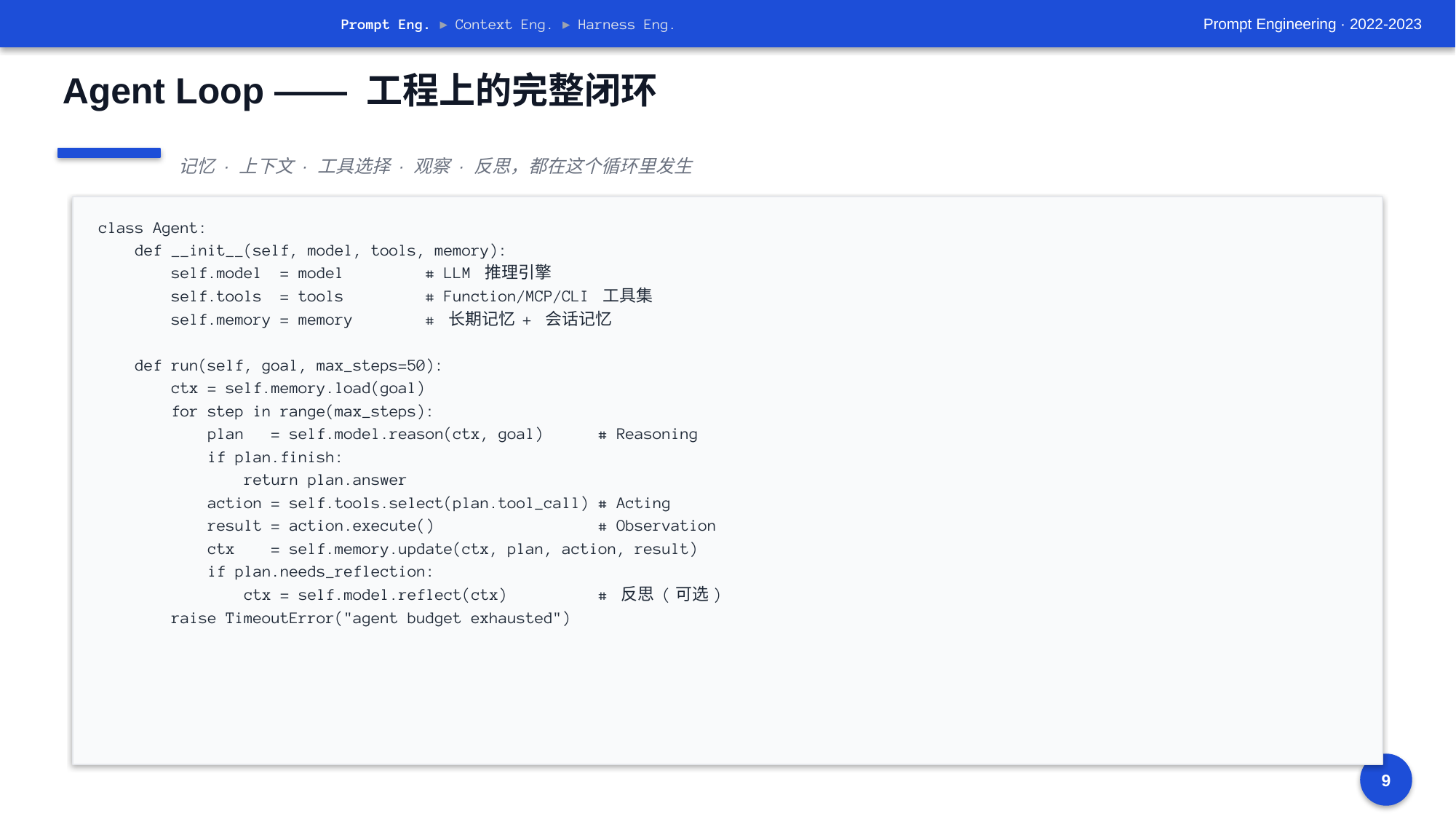

Prompt Eng.  ▸  Context Eng.  ▸  Harness Eng.
Prompt Engineering · 2022-2023
Agent Loop —— 工程上的完整闭环
记忆 · 上下文 · 工具选择 · 观察 · 反思，都在这个循环里发生

class Agent:
    def __init__(self, model, tools, memory):
        self.model  = model         # LLM 推理引擎
        self.tools  = tools         # Function/MCP/CLI 工具集
        self.memory = memory        # 长期记忆 + 会话记忆

    def run(self, goal, max_steps=50):
        ctx = self.memory.load(goal)
        for step in range(max_steps):
            plan   = self.model.reason(ctx, goal)      # Reasoning
            if plan.finish:
                return plan.answer
            action = self.tools.select(plan.tool_call) # Acting
            result = action.execute()                  # Observation
            ctx    = self.memory.update(ctx, plan, action, result)
            if plan.needs_reflection:
                ctx = self.model.reflect(ctx)          # 反思 (可选)
        raise TimeoutError("agent budget exhausted")

9